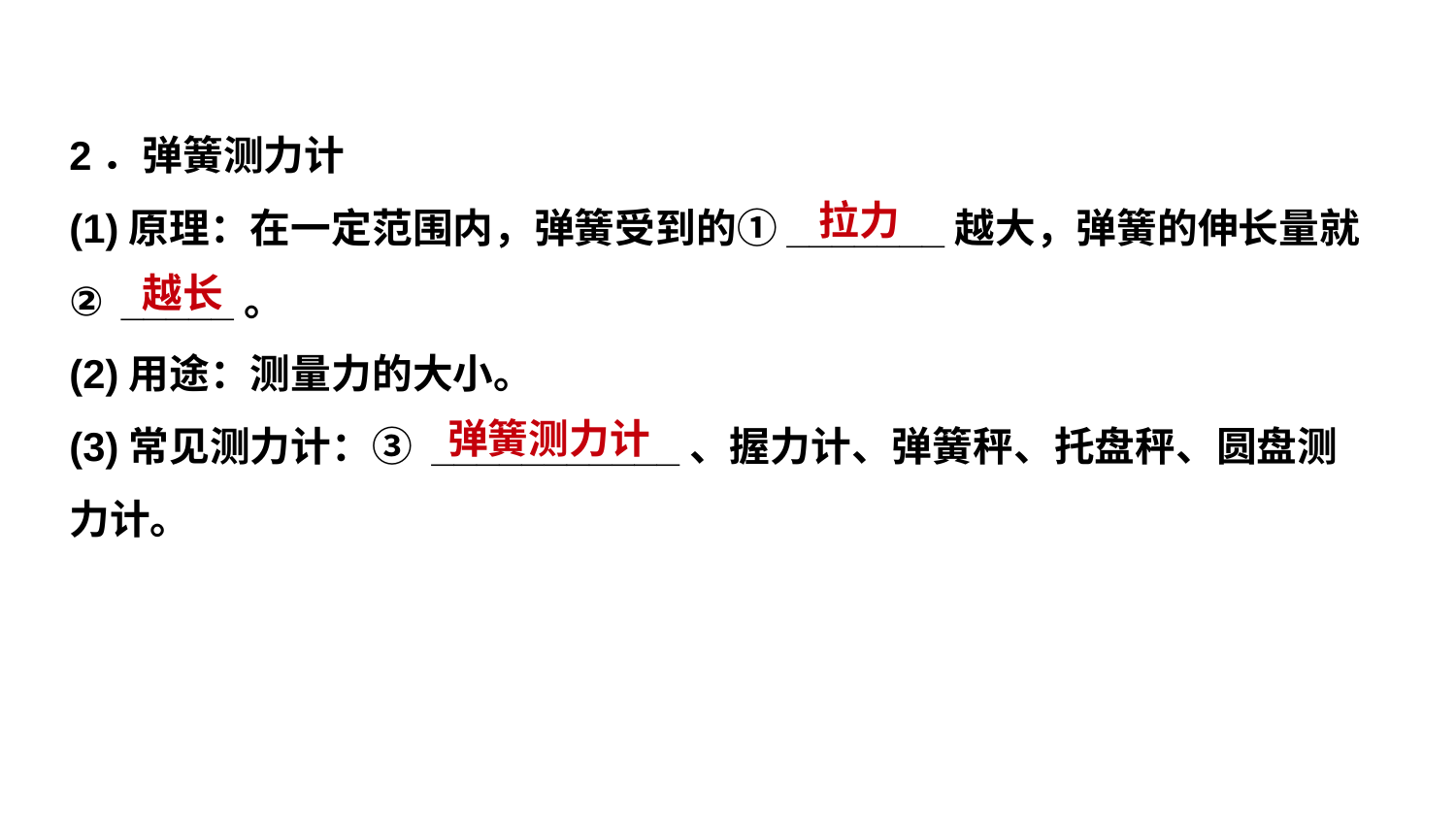

2．弹簧测力计
(1)原理：在一定范围内，弹簧受到的①_______越大，弹簧的伸长量就
② _____。
(2)用途：测量力的大小。
(3)常见测力计：③ ___________、握力计、弹簧秤、托盘秤、圆盘测力计。
 拉力
越长
弹簧测力计